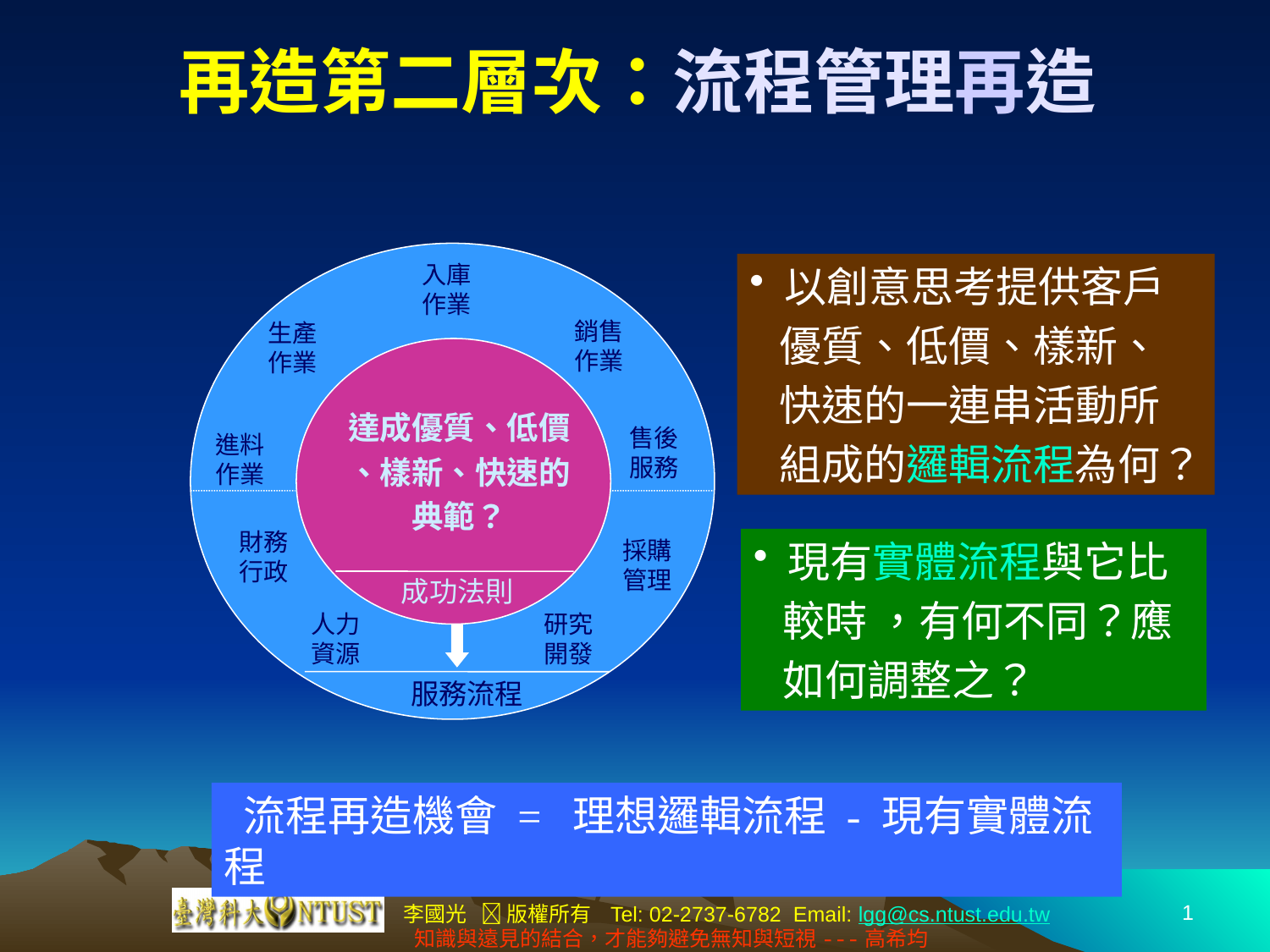

# 再造第二層次：流程管理再造

入庫
作業
銷售
作業
生產
作業
售後
服務
進料
作業

財務
行政
採購
管理
人力
資源
研究
開發

服務流程

 以創意思考提供客戶
  優質、低價、樣新、
  快速的一連串活動所
  組成的邏輯流程為何？

達成優質、低價
、樣新、快速的
典範？
成功法則

 現有實體流程與它比
  較時 ，有何不同？應
  如何調整之？
 流程再造機會 =  理想邏輯流程 - 現有實體流程
1